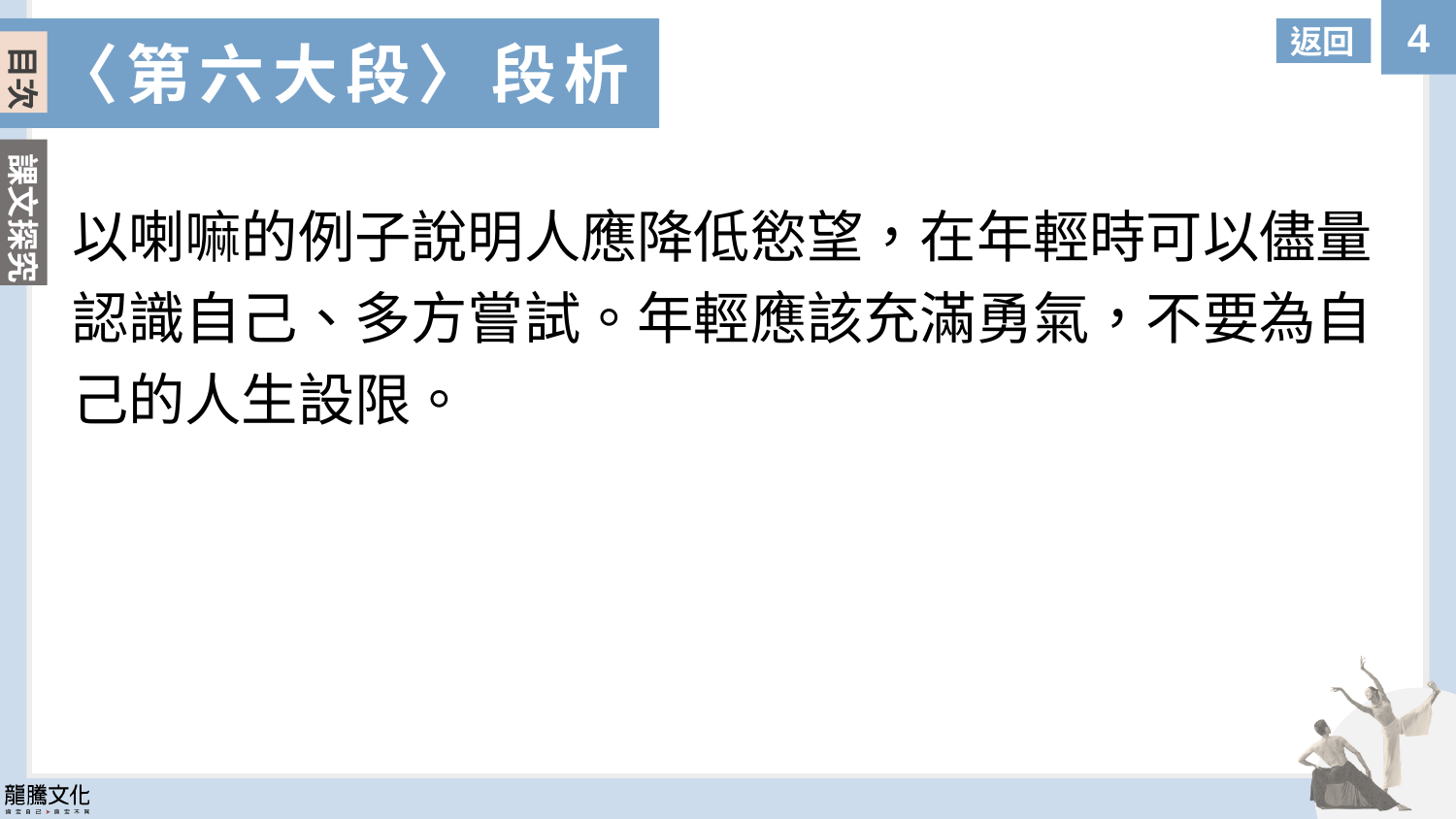

返回
〈第六大段〉段析
目次
以喇嘛的例子說明人應降低慾望，在年輕時可以儘量認識自己、多方嘗試。年輕應該充滿勇氣，不要為自己的人生設限。